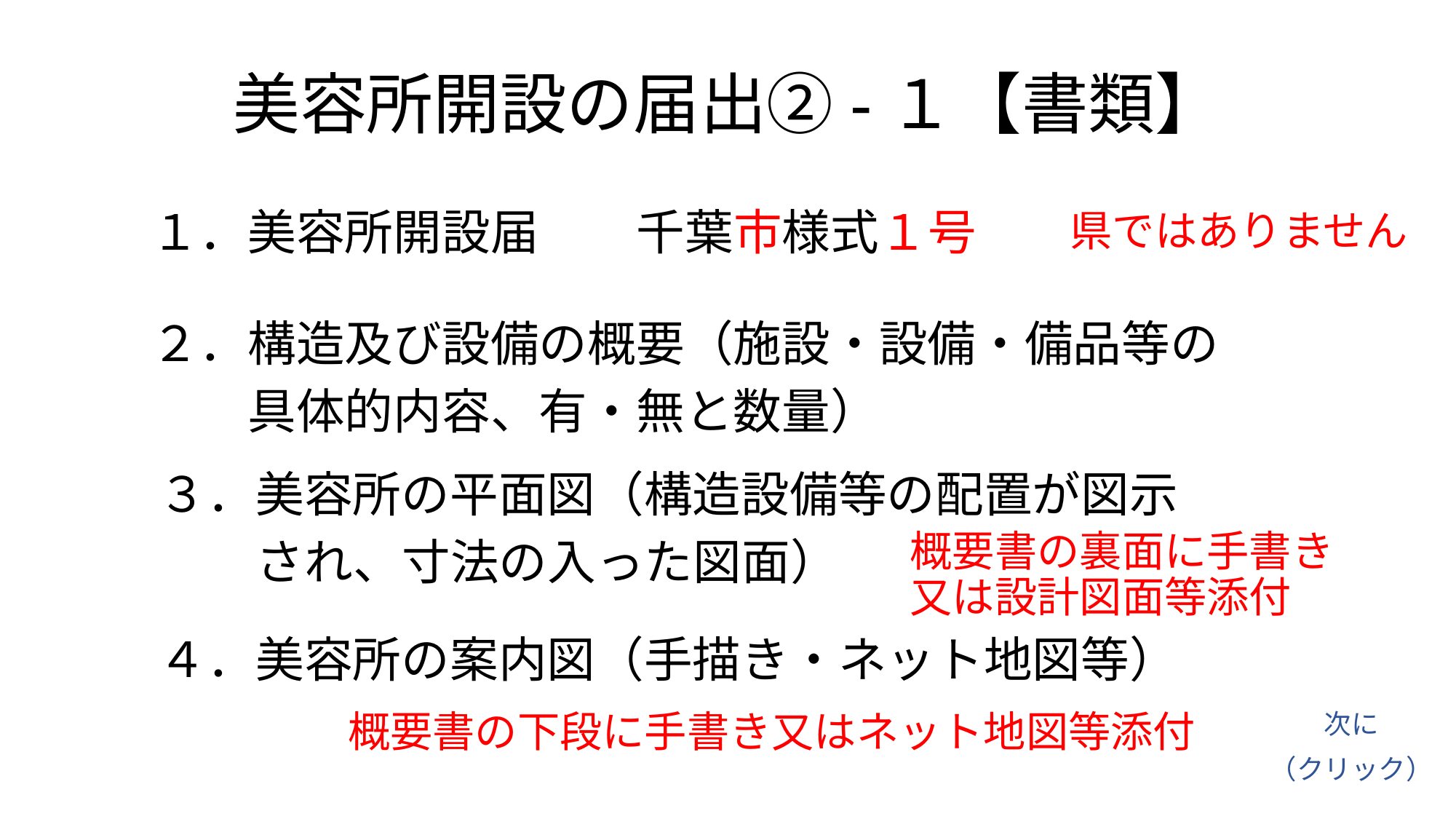

# 美容所開設の届出②-１【書類】
１．美容所開設届　　千葉市様式１号
県ではありません
２．構造及び設備の概要（施設・設備・備品等の
　　具体的内容、有・無と数量）
３．美容所の平面図（構造設備等の配置が図示
　　され、寸法の入った図面）
概要書の裏面に手書き又は設計図面等添付
４．美容所の案内図（手描き・ネット地図等）
概要書の下段に手書き又はネット地図等添付
次に
（クリック）